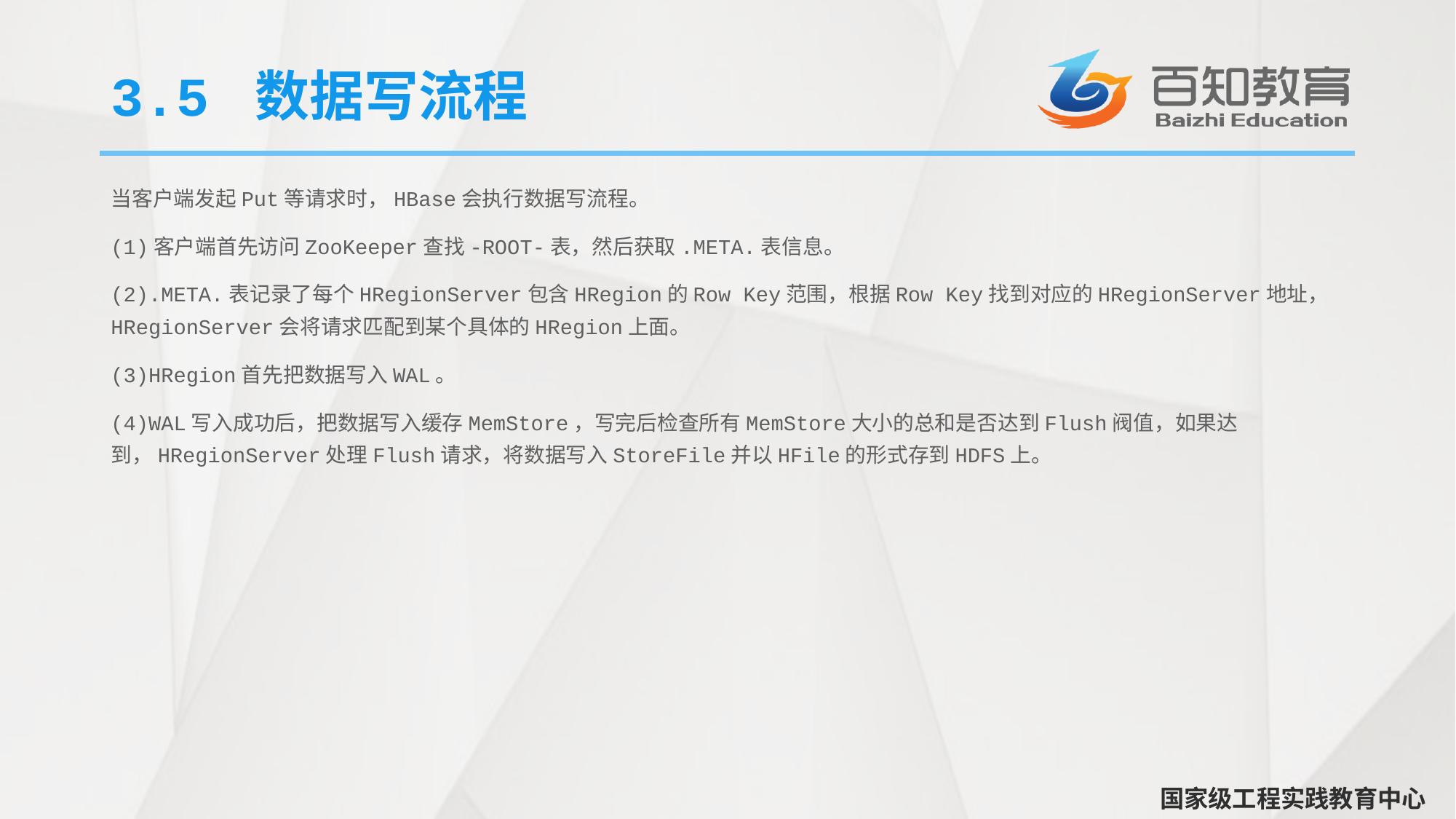

# 3.5 数据写流程
当客户端发起Put等请求时，HBase会执行数据写流程。
(1)客户端首先访问ZooKeeper查找-ROOT-表，然后获取.META.表信息。
(2).META.表记录了每个HRegionServer包含HRegion的Row Key范围，根据Row Key找到对应的HRegionServer地址，HRegionServer会将请求匹配到某个具体的HRegion上面。
(3)HRegion首先把数据写入WAL。
(4)WAL写入成功后，把数据写入缓存MemStore，写完后检查所有MemStore大小的总和是否达到Flush阀值，如果达到，HRegionServer处理Flush请求，将数据写入StoreFile并以HFile的形式存到HDFS上。